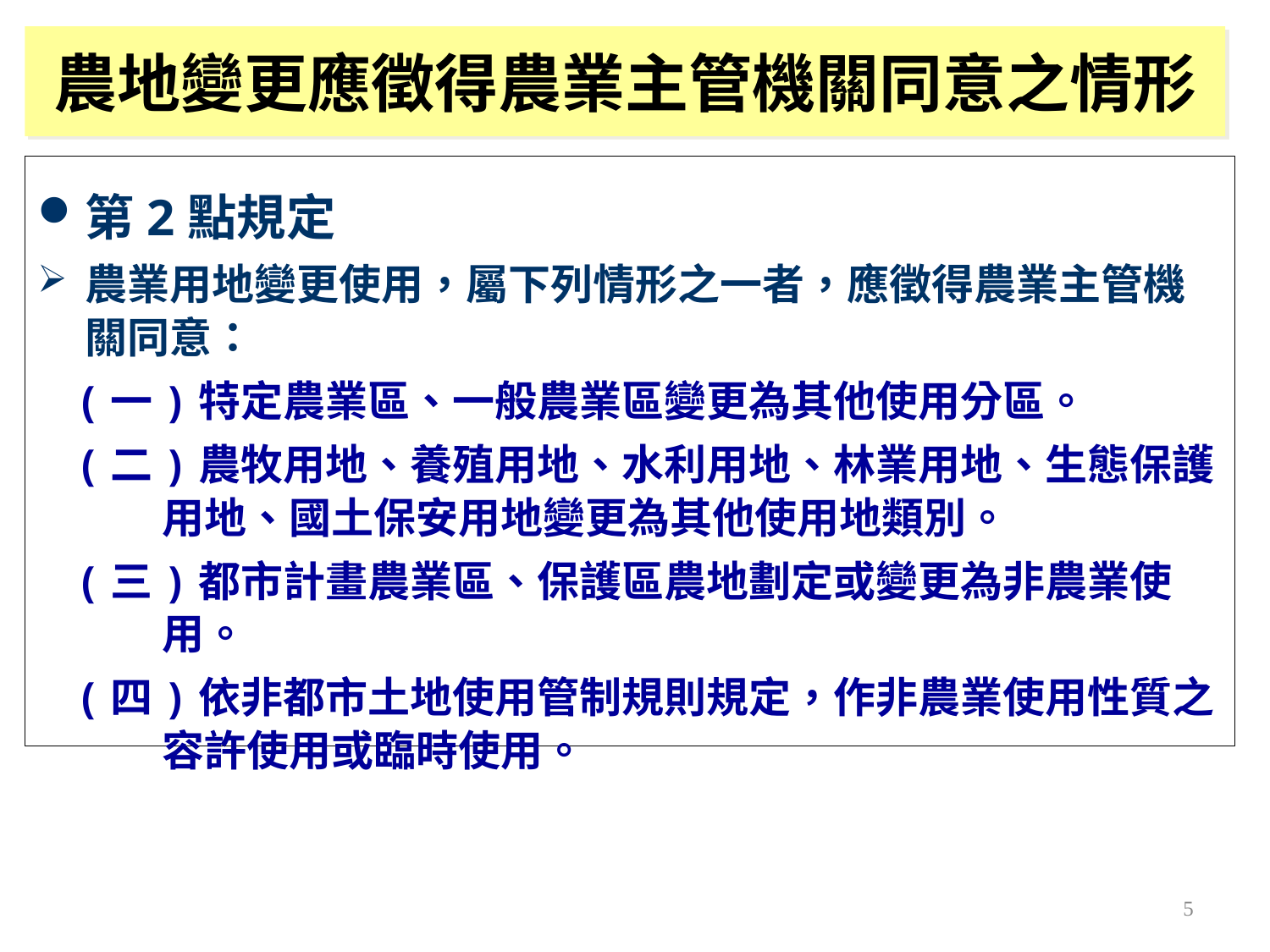

農地變更應徵得農業主管機關同意之情形

第2點規定
農業用地變更使用，屬下列情形之一者，應徵得農業主管機關同意：
(一)特定農業區、一般農業區變更為其他使用分區。
(二)農牧用地、養殖用地、水利用地、林業用地、生態保護用地、國土保安用地變更為其他使用地類別。
(三)都市計畫農業區、保護區農地劃定或變更為非農業使用。
(四)依非都市土地使用管制規則規定，作非農業使用性質之容許使用或臨時使用。
5